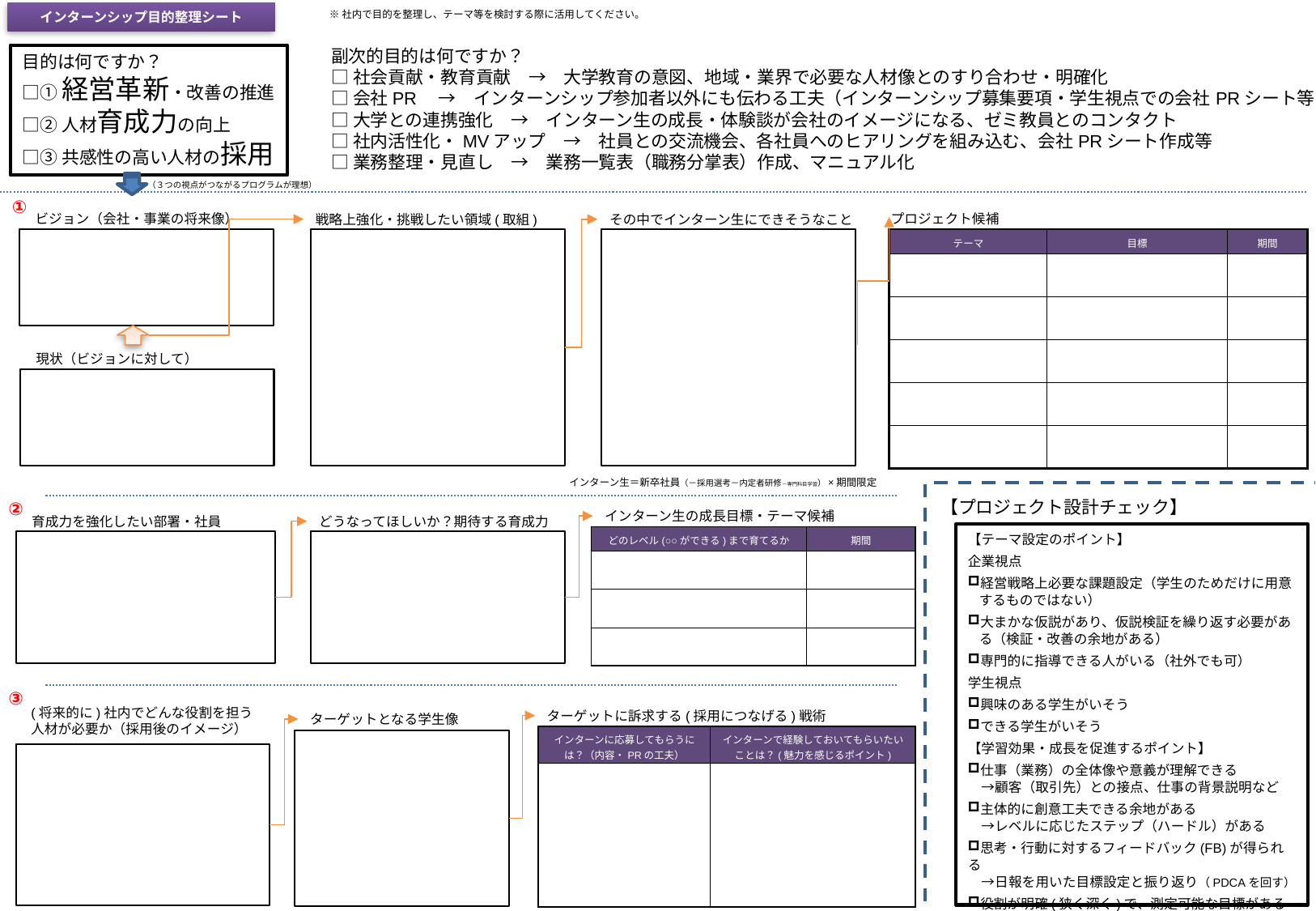

※社内で目的を整理し、テーマ等を検討する際に活用してください。
インターンシップ目的整理シート
副次的目的は何ですか？
□社会貢献・教育貢献　→　大学教育の意図、地域・業界で必要な人材像とのすり合わせ・明確化
□会社PR　→　インターンシップ参加者以外にも伝わる工夫（インターンシップ募集要項・学生視点での会社PRシート等）
□大学との連携強化　→　インターン生の成長・体験談が会社のイメージになる、ゼミ教員とのコンタクト
□社内活性化・MVアップ　→　社員との交流機会、各社員へのヒアリングを組み込む、会社PRシート作成等
□業務整理・見直し　→　業務一覧表（職務分掌表）作成、マニュアル化
目的は何ですか？
□①経営革新・改善の推進
□②人材育成力の向上
□③共感性の高い人材の採用

（３つの視点がつながるプログラムが理想）
①
プロジェクト候補
ビジョン（会社・事業の将来像）
戦略上強化・挑戦したい領域(取組)
その中でインターン生にできそうなこと

| テーマ | 目標 | 期間 |
| --- | --- | --- |
|  |  |  |
|  |  |  |
|  |  |  |
|  |  |  |
|  |  |  |

現状（ビジョンに対して）

インターン生＝新卒社員（－採用選考－内定者研修－専門科目学習）×期間限定

【プロジェクト設計チェック】
②
インターン生の成長目標・テーマ候補
育成力を強化したい部署・社員
どうなってほしいか？期待する育成力
【テーマ設定のポイント】
企業視点
経営戦略上必要な課題設定（学生のためだけに用意するものではない）
大まかな仮説があり、仮説検証を繰り返す必要がある（検証・改善の余地がある）
専門的に指導できる人がいる（社外でも可）
学生視点
興味のある学生がいそう
できる学生がいそう
【学習効果・成長を促進するポイント】
仕事（業務）の全体像や意義が理解できる
　→顧客（取引先）との接点、仕事の背景説明など
主体的に創意工夫できる余地がある
　→レベルに応じたステップ（ハードル）がある
思考・行動に対するフィードバック(FB)が得られる
　→日報を用いた目標設定と振り返り（PDCAを回す）
役割が明確(狭く深く)で、測定可能な目標がある
| どのレベル(○○ができる)まで育てるか | 期間 |
| --- | --- |
|  |  |
|  |  |
|  |  |

③
(将来的に)社内でどんな役割を担う人材が必要か（採用後のイメージ）
ターゲットに訴求する(採用につなげる)戦術
ターゲットとなる学生像
| インターンに応募してもらうには？（内容・PRの工夫） | インターンで経験しておいてもらいたいことは？(魅力を感じるポイント) |
| --- | --- |
|  |  |